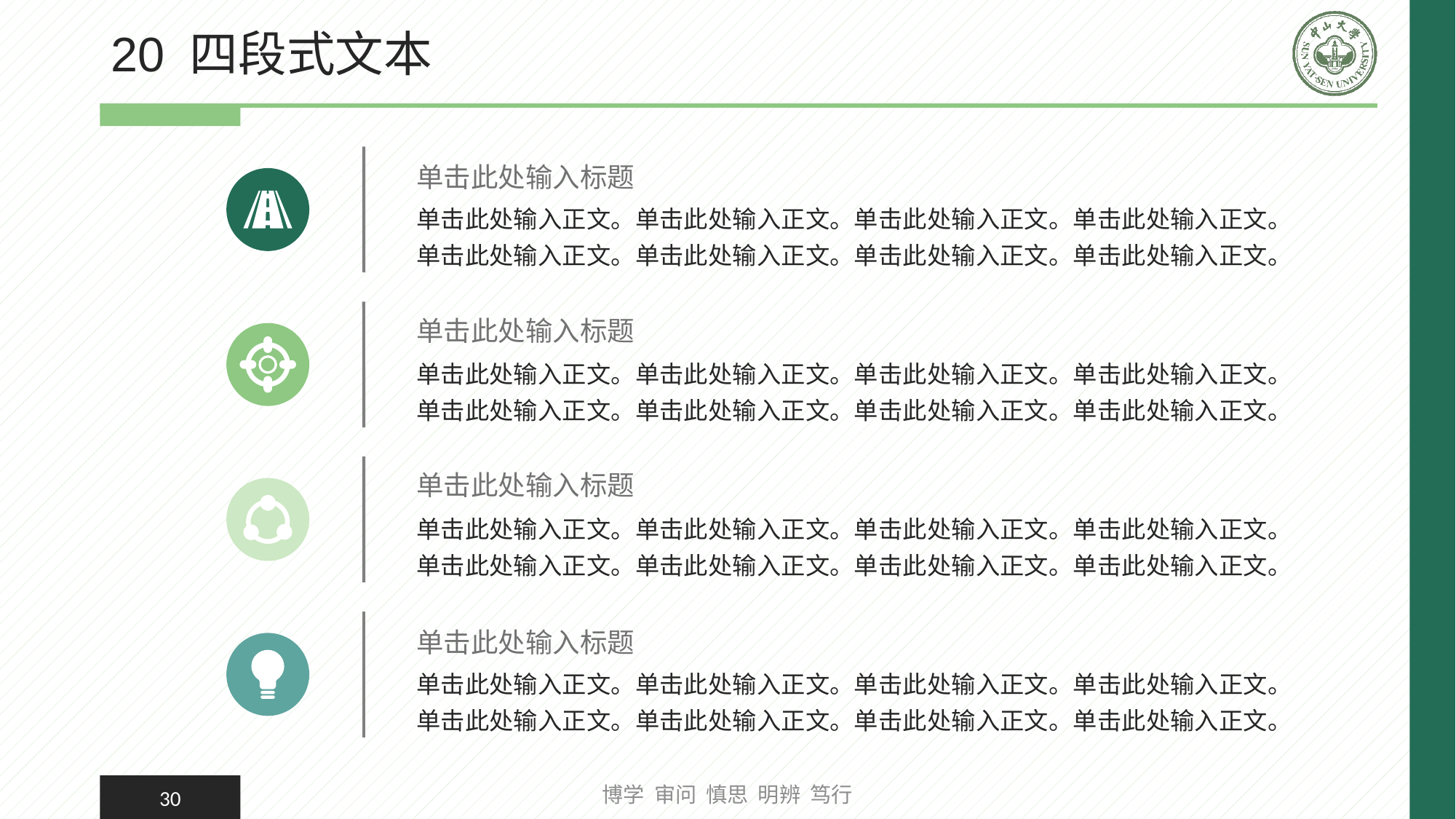

# 20 四段式文本
单击此处输入标题

单击此处输入正文。单击此处输入正文。单击此处输入正文。单击此处输入正文。单击此处输入正文。单击此处输入正文。单击此处输入正文。单击此处输入正文。

单击此处输入标题

单击此处输入正文。单击此处输入正文。单击此处输入正文。单击此处输入正文。单击此处输入正文。单击此处输入正文。单击此处输入正文。单击此处输入正文。

单击此处输入标题

单击此处输入正文。单击此处输入正文。单击此处输入正文。单击此处输入正文。单击此处输入正文。单击此处输入正文。单击此处输入正文。单击此处输入正文。

单击此处输入标题

单击此处输入正文。单击此处输入正文。单击此处输入正文。单击此处输入正文。单击此处输入正文。单击此处输入正文。单击此处输入正文。单击此处输入正文。

博学  审问  慎思  明辨  笃行
30